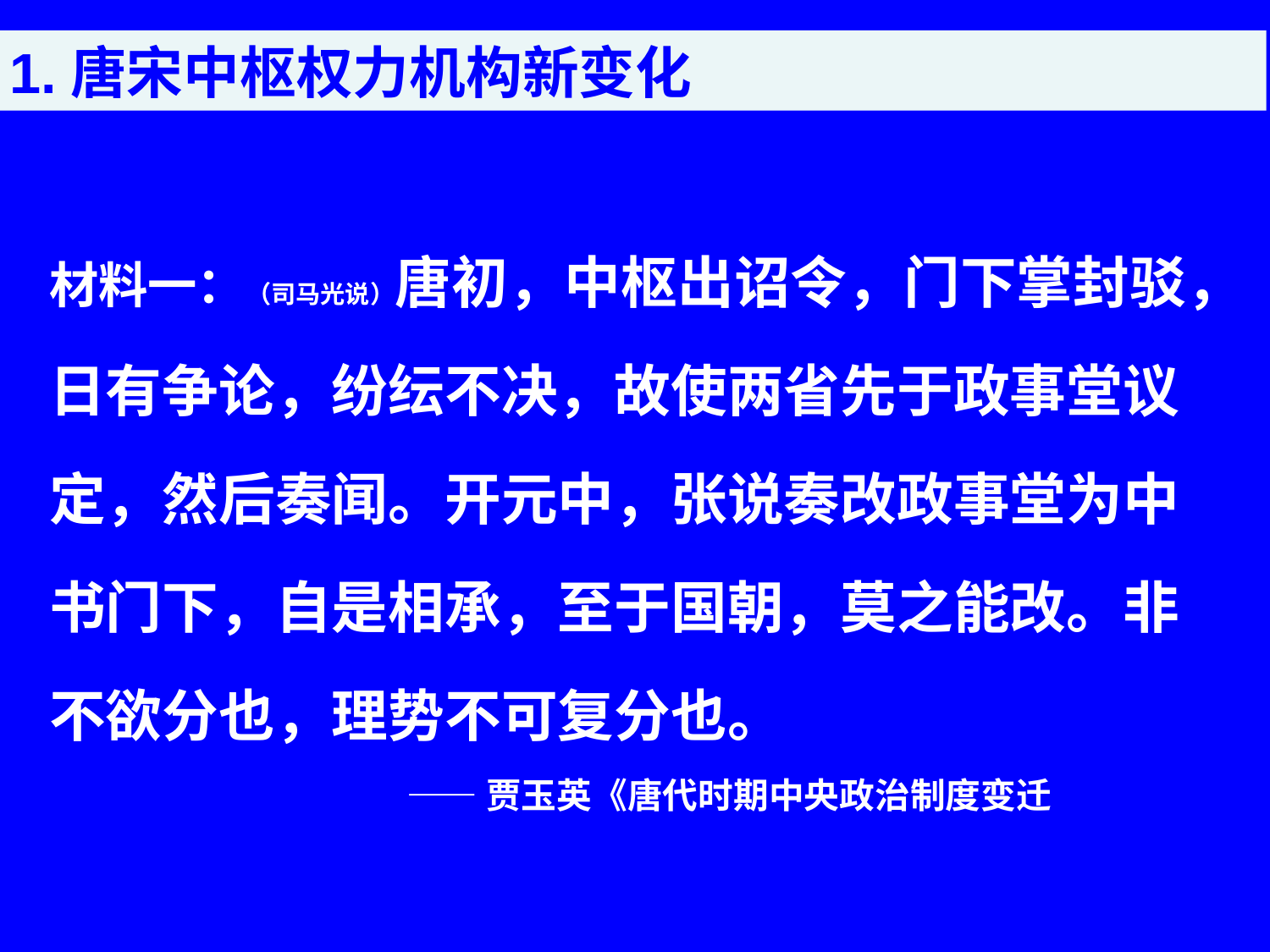

1.唐宋中枢权力机构新变化
材料一：（司马光说）唐初，中枢出诏令，门下掌封驳，日有争论，纷纭不决，故使两省先于政事堂议定，然后奏闻。开元中，张说奏改政事堂为中书门下，自是相承，至于国朝，莫之能改。非不欲分也，理势不可复分也。
——贾玉英《唐代时期中央政治制度变迁史》P42